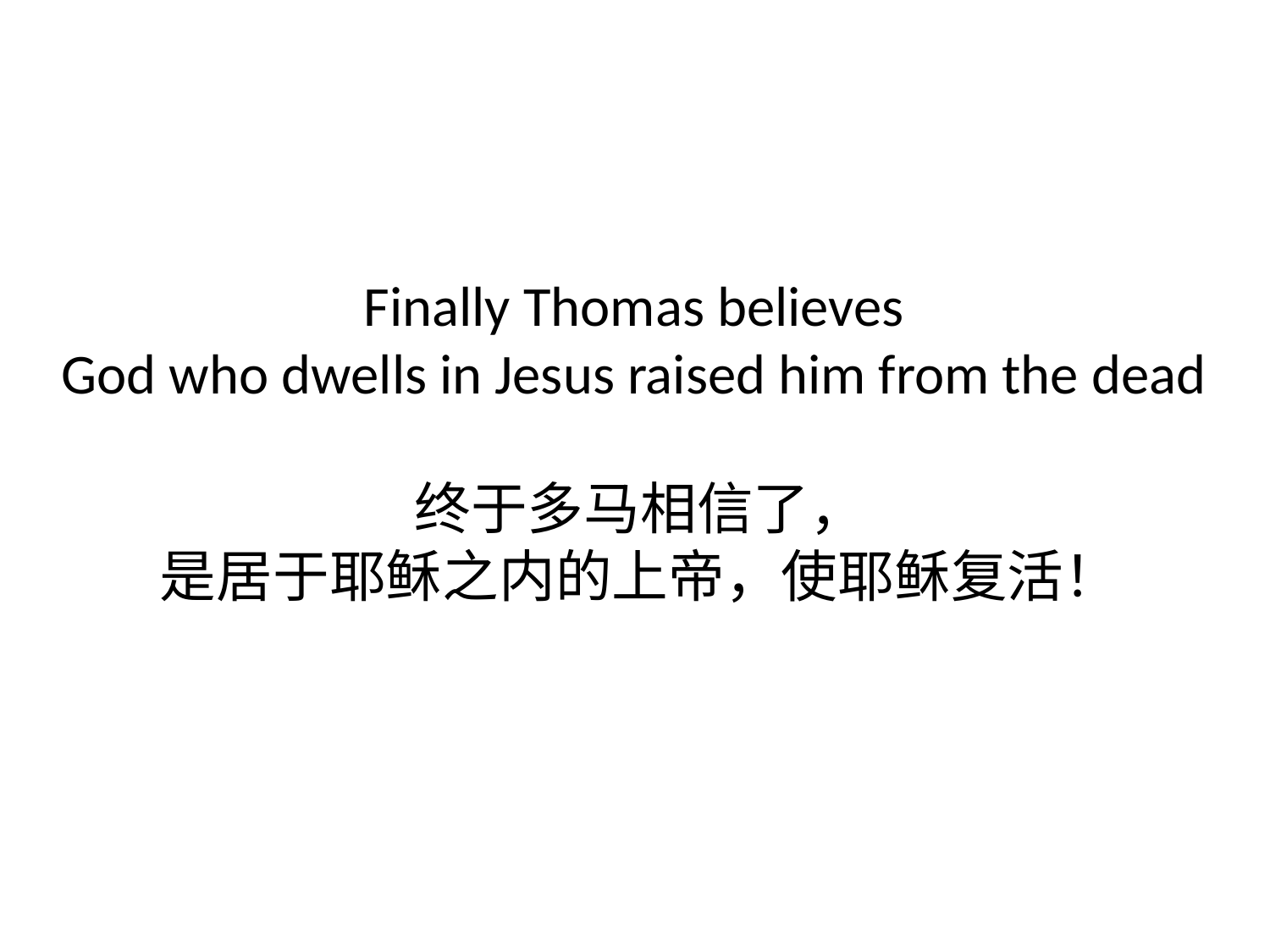

# Finally Thomas believes God who dwells in Jesus raised him from the dead 终于多马相信了， 是居于耶稣之内的上帝，使耶稣复活！